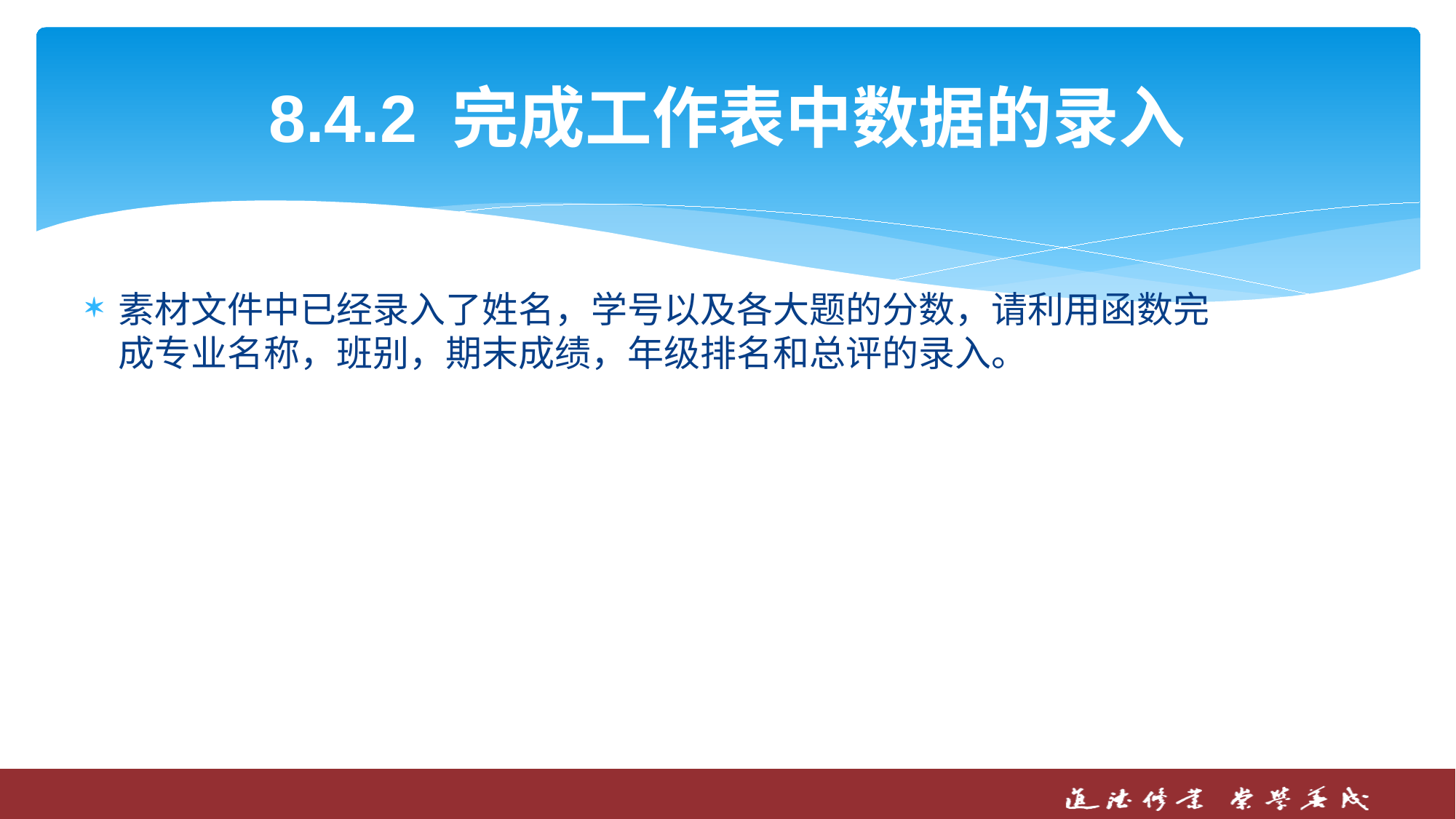

# 8.4.2 完成工作表中数据的录入
素材文件中已经录入了姓名，学号以及各大题的分数，请利用函数完成专业名称，班别，期末成绩，年级排名和总评的录入。